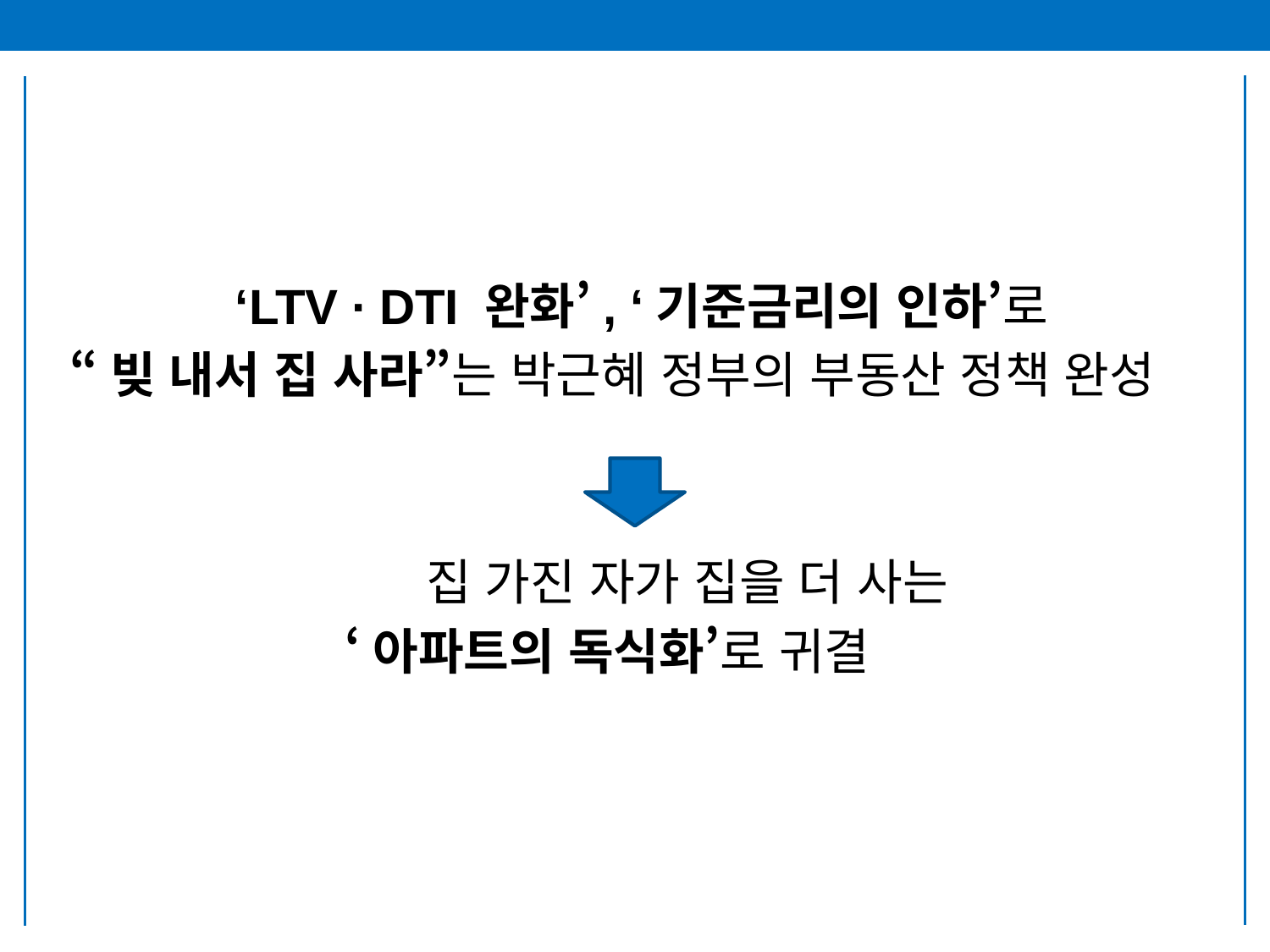

‘LTV ∙ DTI 완화’, ‘기준금리의 인하’로
“빚 내서 집 사라”는 박근혜 정부의 부동산 정책 완성

                         집 가진 자가 집을 더 사는
                    ‘아파트의 독식화’로 귀결